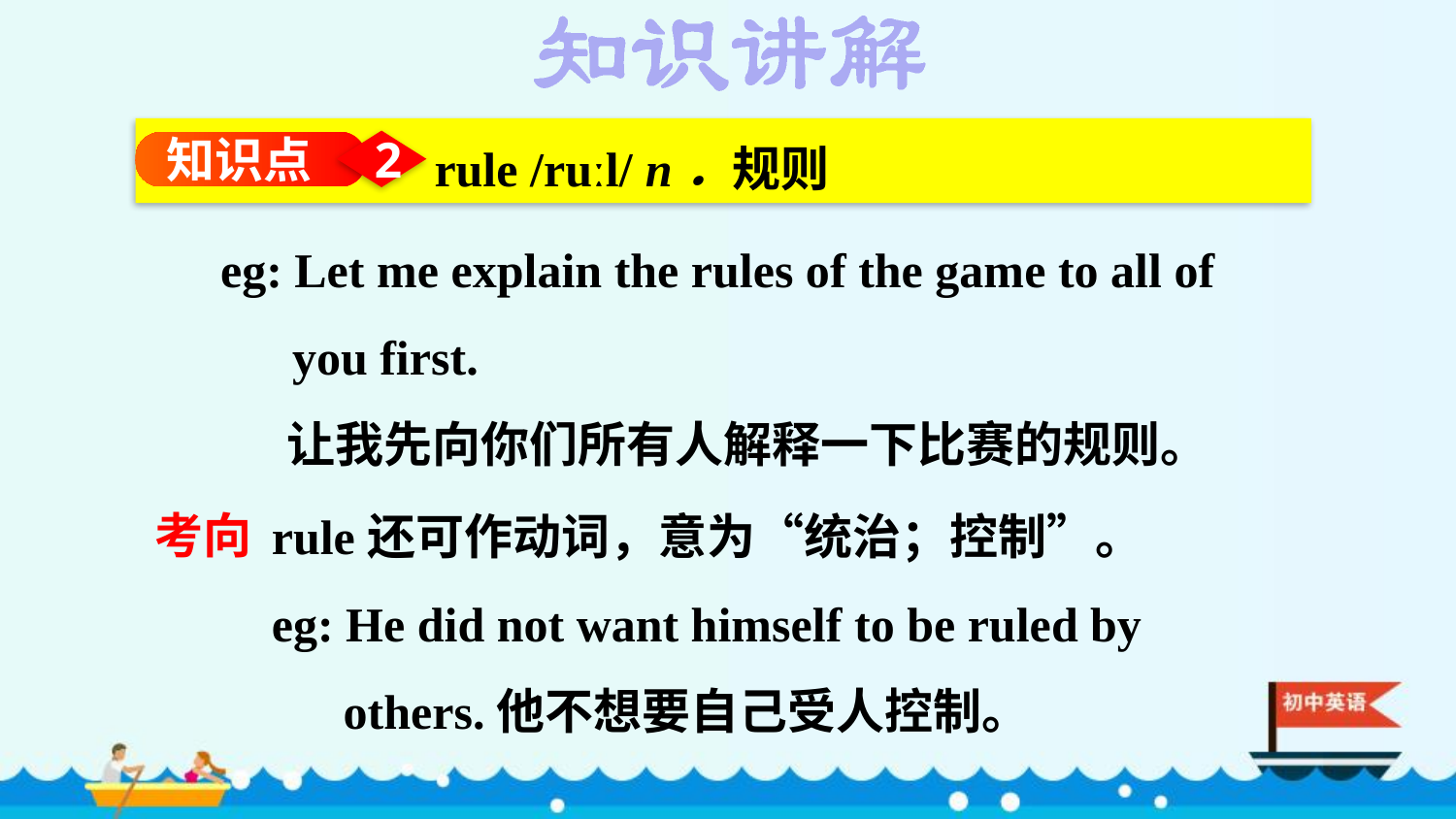

rule /ruːl/ n．规则

知识点
2

eg: Let me explain the rules of the game to all of you first.
     让我先向你们所有人解释一下比赛的规则。
rule还可作动词，意为“统治；控制”。
eg: He did not want himself to be ruled by others.他不想要自己受人控制。
考向